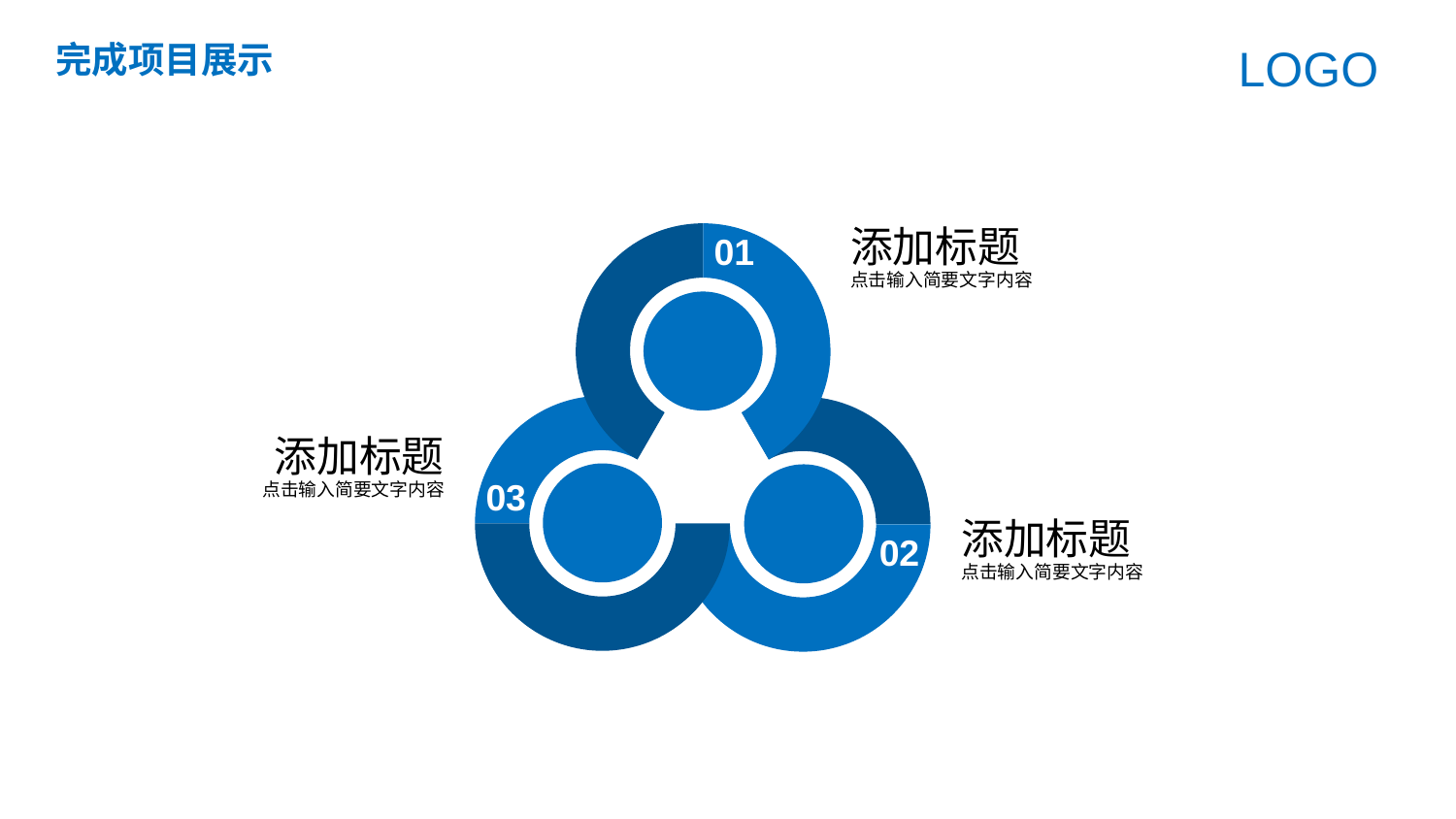

完成项目展示
LOGO
添加标题
点击输入简要文字内容

01

03

02
添加标题
点击输入简要文字内容
添加标题
点击输入简要文字内容